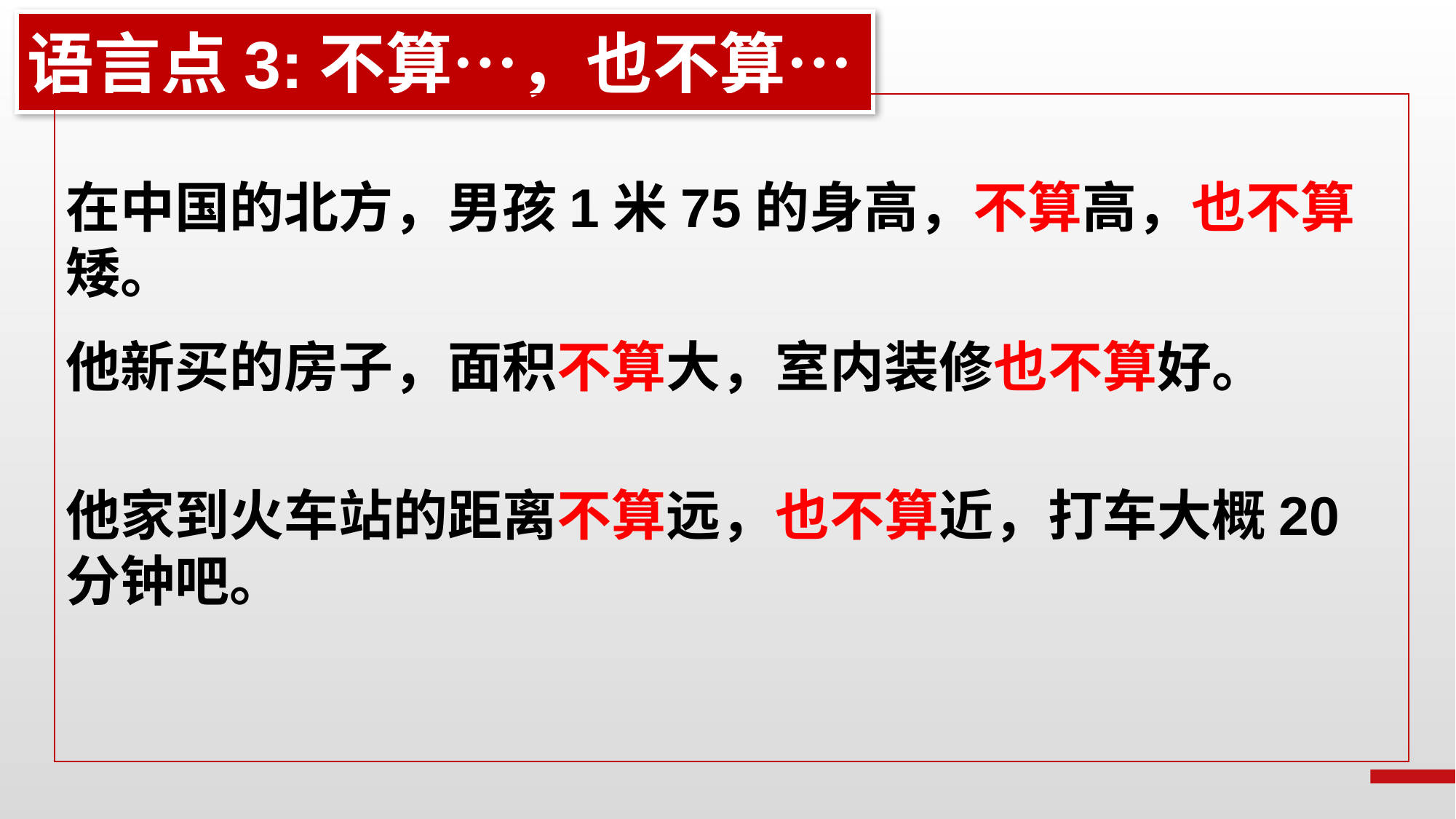

语言点3:不算…，也不算…

在中国的北方，男孩1米75的身高，不算高，也不算矮。
他新买的房子，面积不算大，室内装修也不算好。
他家到火车站的距离不算远，也不算近，打车大概20分钟吧。